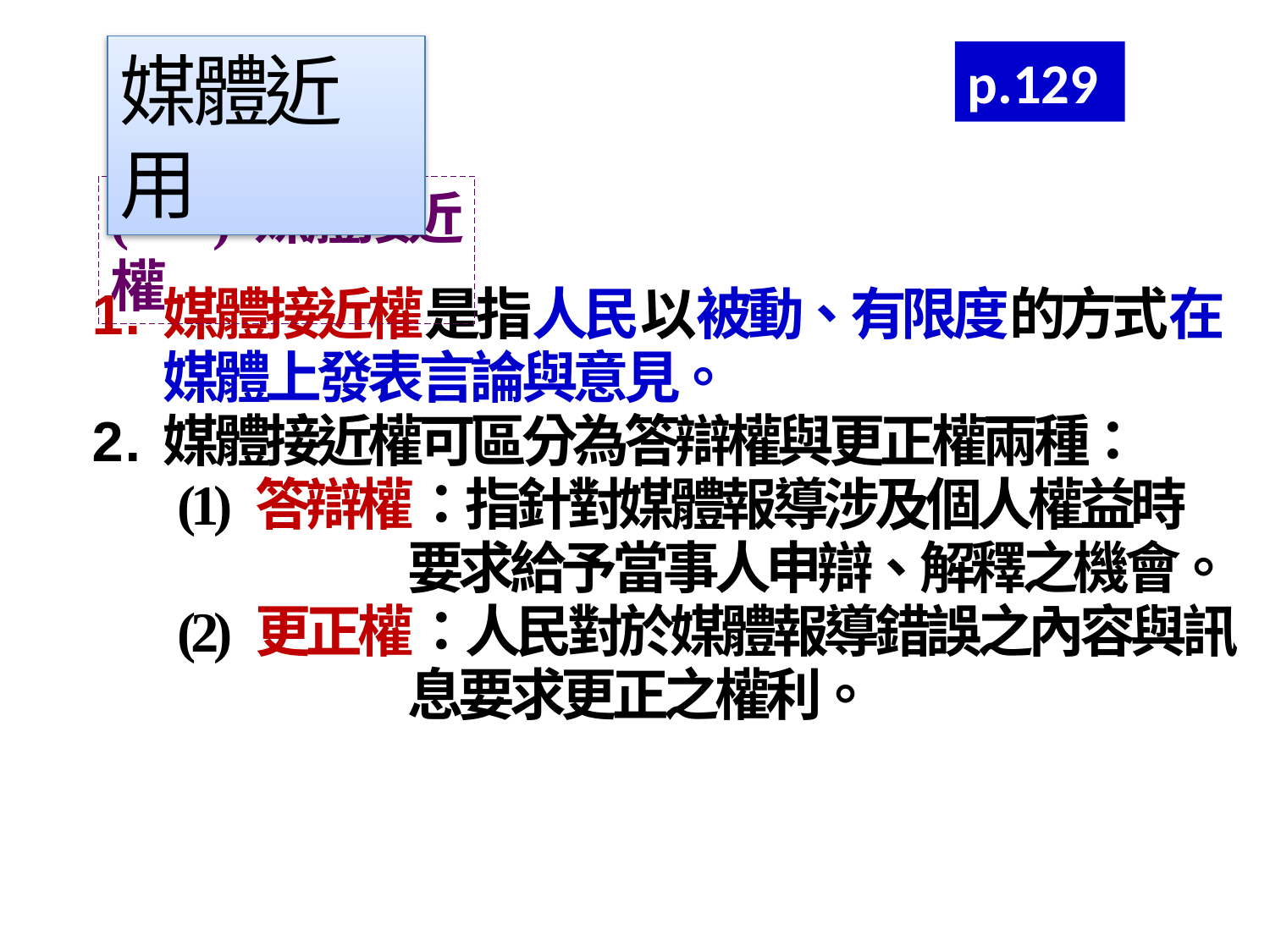

媒體近用
p.129
(一) 媒體接近權
媒體接近權是指人民以被動、有限度的方式在媒體上發表言論與意見。
媒體接近權可區分為答辯權與更正權兩種：
         (1) 答辯權：指針對媒體報導涉及個人權益時
                                       要求給予當事人申辯、解釋之機會。
         (2) 更正權：人民對於媒體報導錯誤之內容與訊
                                       息要求更正之權利。